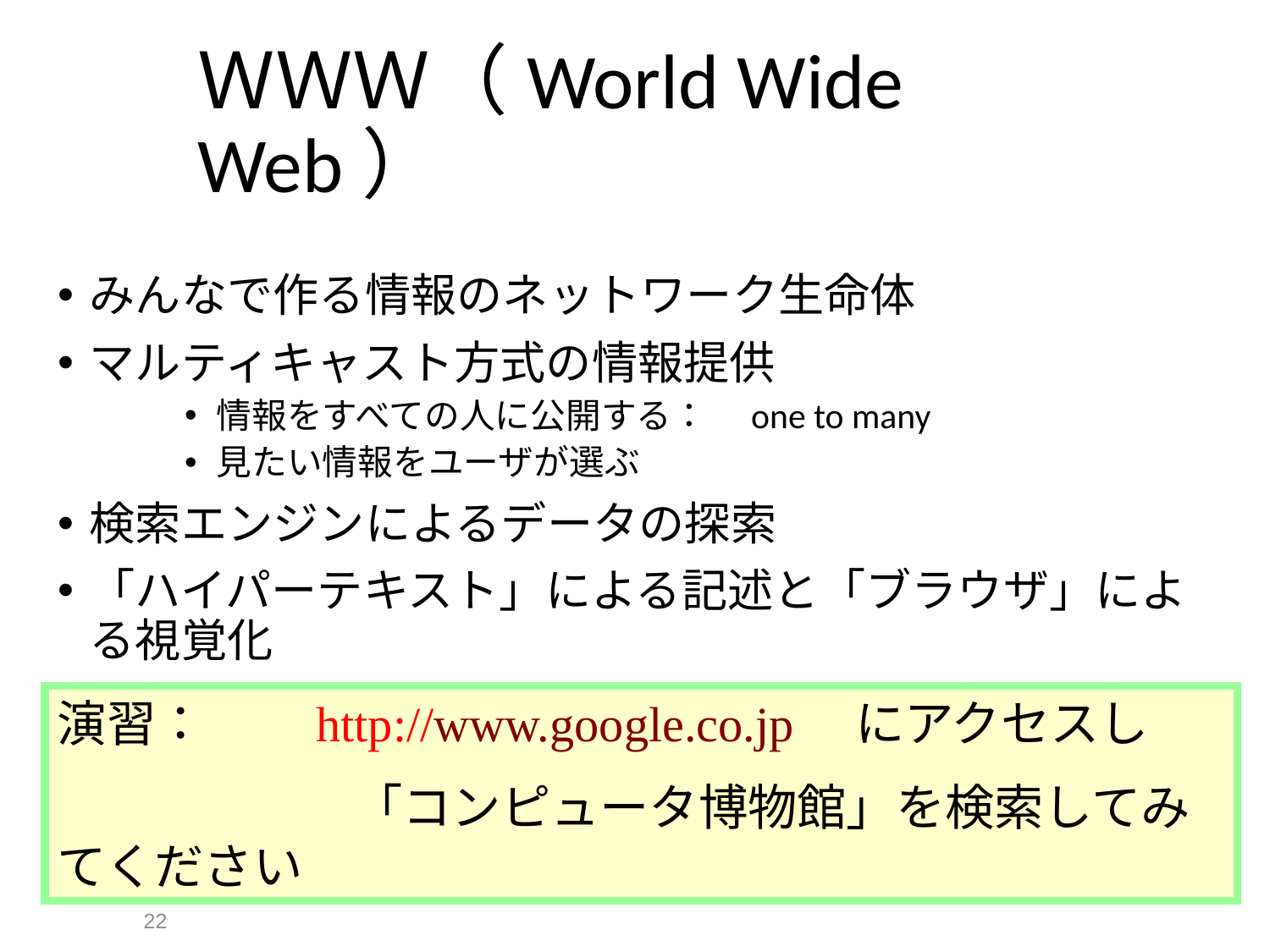

# ＷＷＷ（World Wide Web）
みんなで作る情報のネットワーク生命体
マルティキャスト方式の情報提供
情報をすべての人に公開する：　one to many
見たい情報をユーザが選ぶ
検索エンジンによるデータの探索
「ハイパーテキスト」による記述と「ブラウザ」による視覚化
演習：　　http://www.google.co.jp　にアクセスし
　　　　　　「コンピュータ博物館」を検索してみてください
22